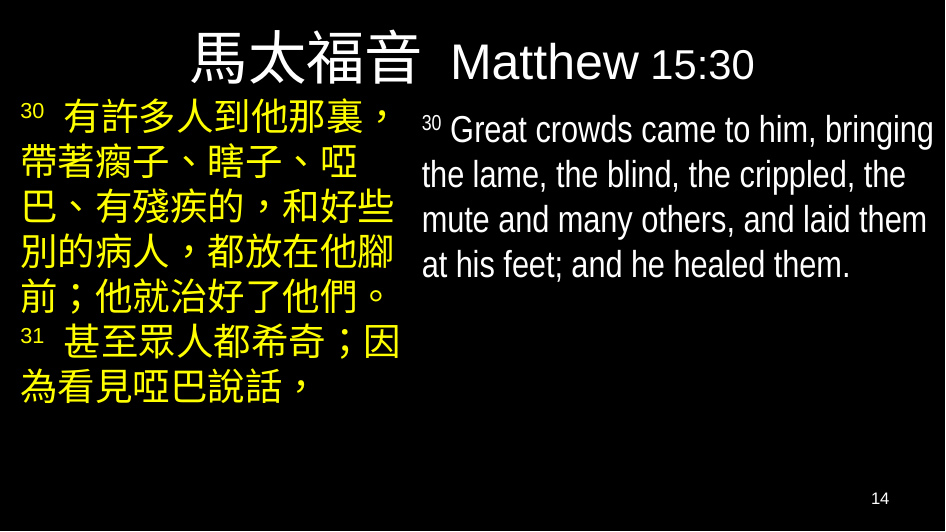

# 馬太福音 Matthew 15:30
30 有許多人到他那裏，帶著瘸子、瞎子、啞巴、有殘疾的，和好些別的病人，都放在他腳前；他就治好了他們。31 甚至眾人都希奇；因為看見啞巴說話，
30 Great crowds came to him, bringing the lame, the blind, the crippled, the mute and many others, and laid them at his feet; and he healed them.
14